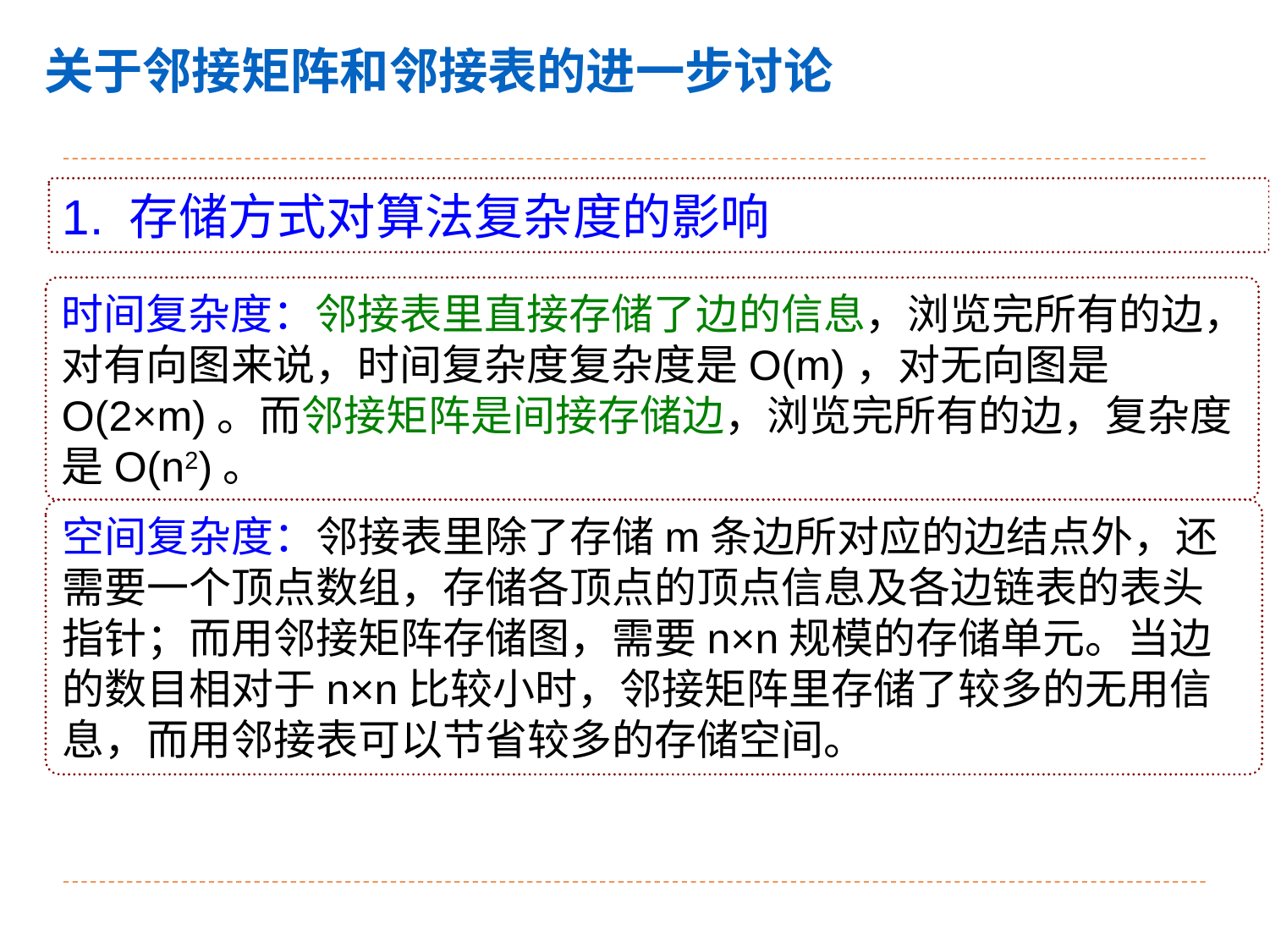

# 关于邻接矩阵和邻接表的进一步讨论
1. 存储方式对算法复杂度的影响
时间复杂度：邻接表里直接存储了边的信息，浏览完所有的边，对有向图来说，时间复杂度复杂度是O(m)，对无向图是O(2×m)。而邻接矩阵是间接存储边，浏览完所有的边，复杂度是O(n2)。
空间复杂度：邻接表里除了存储m条边所对应的边结点外，还需要一个顶点数组，存储各顶点的顶点信息及各边链表的表头指针；而用邻接矩阵存储图，需要n×n规模的存储单元。当边的数目相对于n×n比较小时，邻接矩阵里存储了较多的无用信息，而用邻接表可以节省较多的存储空间。